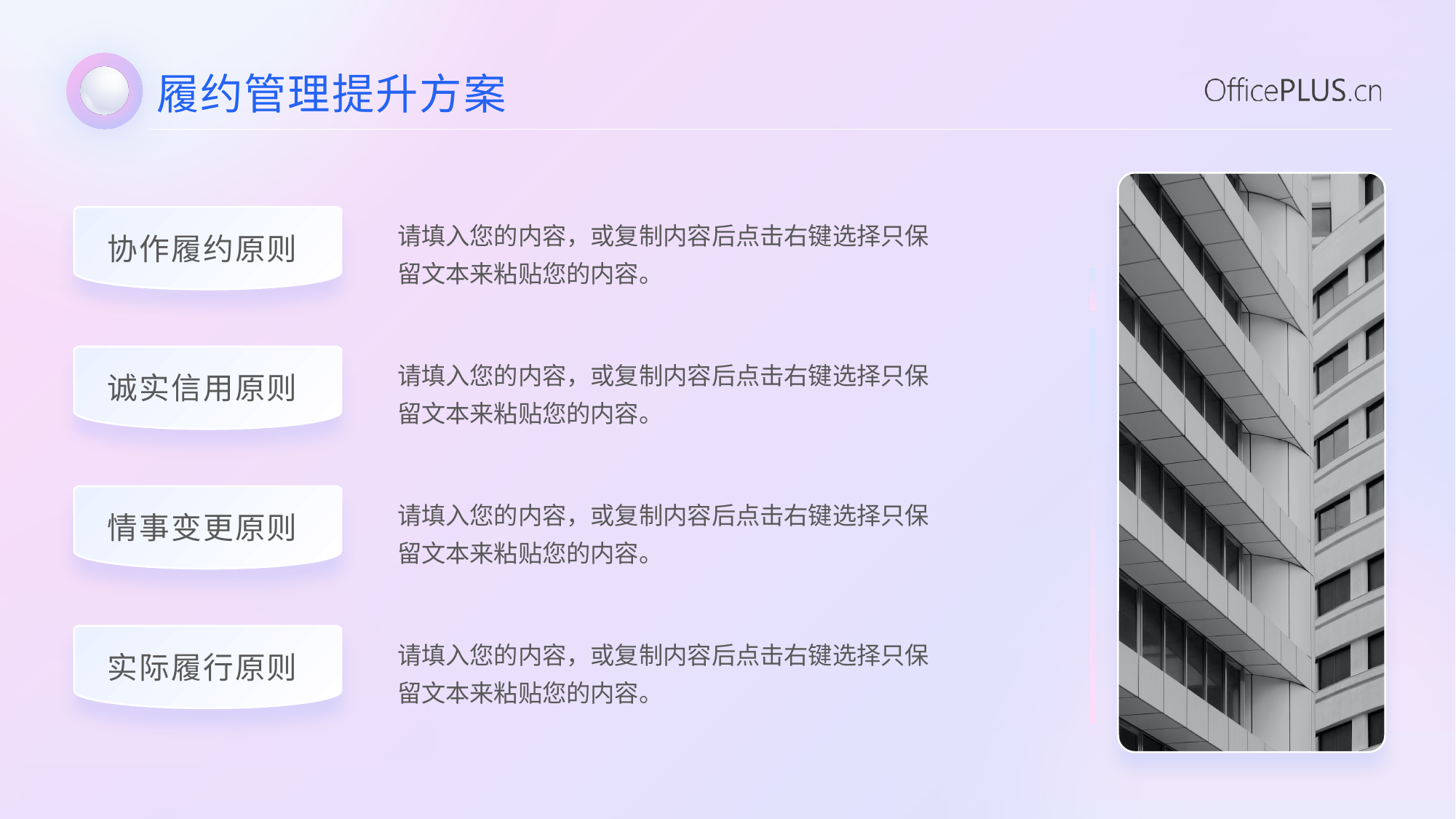

# 履约管理提升方案

请填入您的内容，或复制内容后点击右键选择只保留文本来粘贴您的内容。

协作履约原则

请填入您的内容，或复制内容后点击右键选择只保留文本来粘贴您的内容。

诚实信用原则
请填入您的内容，或复制内容后点击右键选择只保留文本来粘贴您的内容。

情事变更原则
请填入您的内容，或复制内容后点击右键选择只保留文本来粘贴您的内容。

实际履行原则